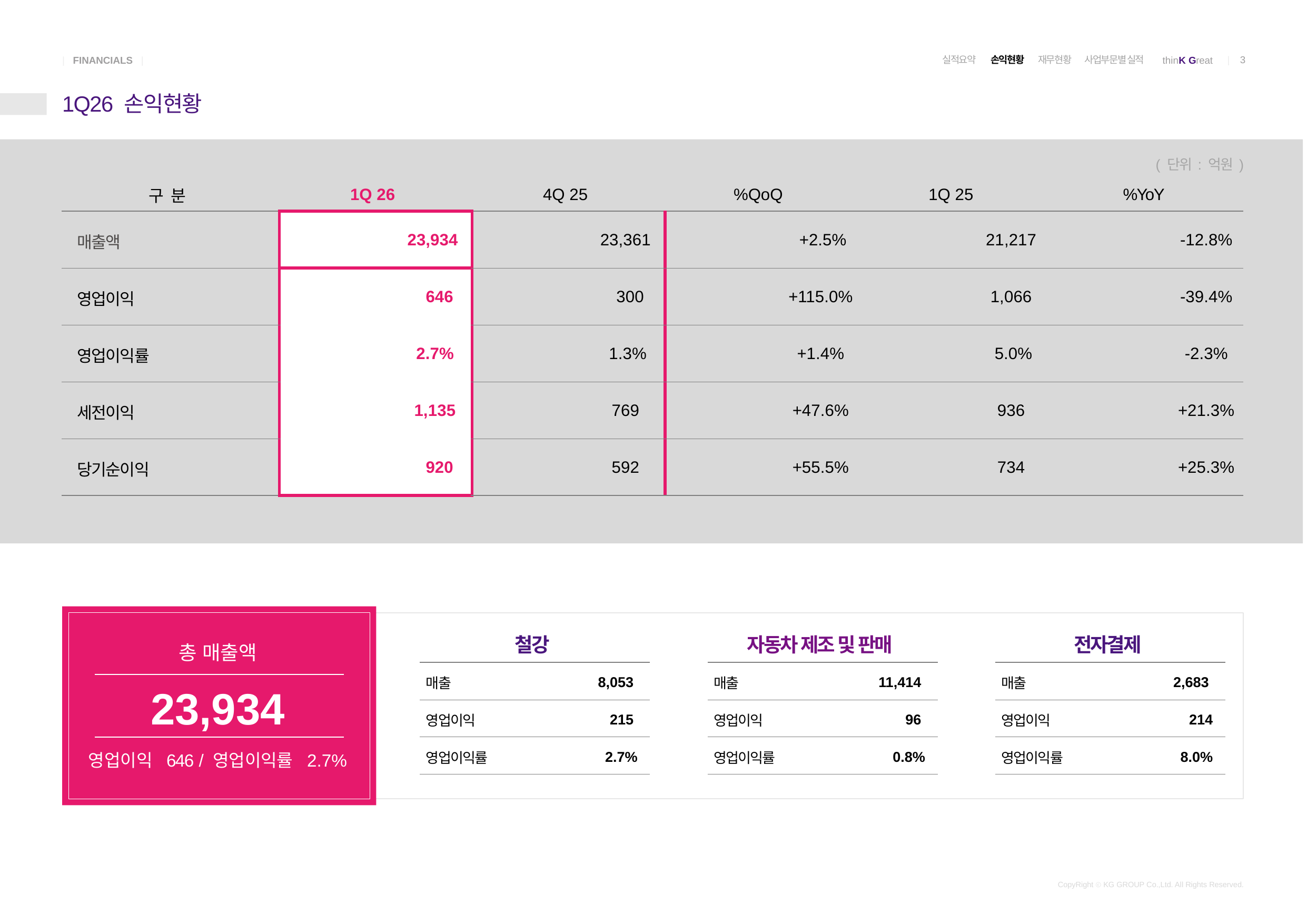

실적요약          손익현황          재무현황          사업부문별 실적
# 1Q26 손익현황

( 단위 : 억원 )
| 구 분 | 1Q 26 | 4Q 25 | %QoQ | 1Q 25 | %YoY |
| --- | --- | --- | --- | --- | --- |
| 매출액 | 23,934 | 23,361 | +2.5% | 21,217 | -12.8% |
| 영업이익 | 646 | 300 | +115.0% | 1,066 | -39.4% |
| 영업이익률 | 2.7% | 1.3% | +1.4% | 5.0% | -2.3% |
| 세전이익 | 1,135 | 769 | +47.6% | 936 | +21.3% |
| 당기순이익 | 920 | 592 | +55.5% | 734 | +25.3% |

| 철강 |  |
| --- | --- |
| 매출 | 8,053 |
| 영업이익 | 215 |
| 영업이익률 | 2.7% |
| 자동차 제조 및 판매 |  |
| --- | --- |
| 매출 | 11,414 |
| 영업이익 | 96 |
| 영업이익률 | 0.8% |
| 전자결제 |  |
| --- | --- |
| 매출 | 2,683 |
| 영업이익 | 214 |
| 영업이익률 | 8.0% |
총 매출액
23,934
영업이익  646 / 영업이익률  2.7%